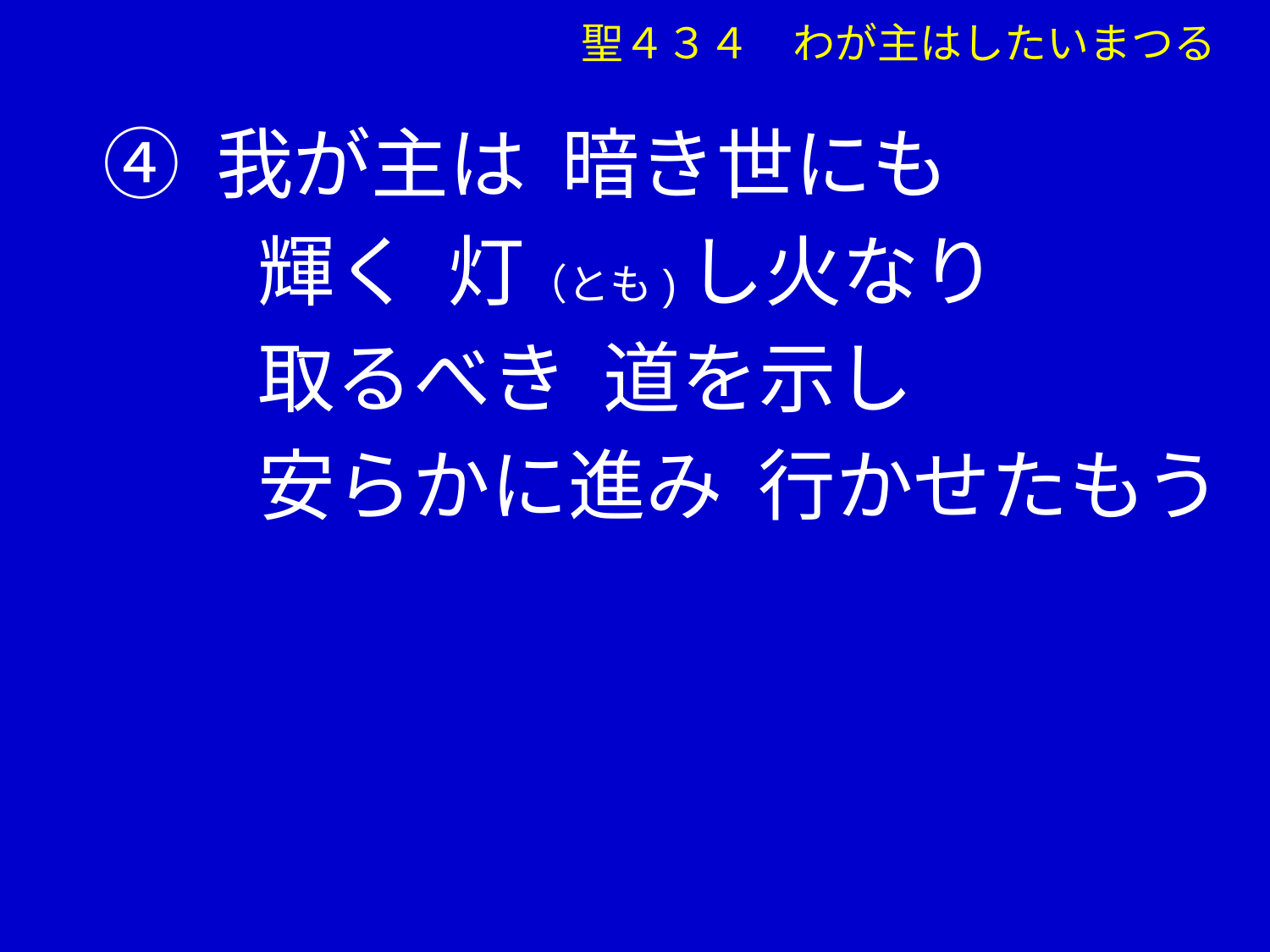

④ 我が主は  暗き世にも
　　輝く  灯（とも)し火なり
　　取るべき  道を示し
　　安らかに進み  行かせたもう
聖４３４　わが主はしたいまつる